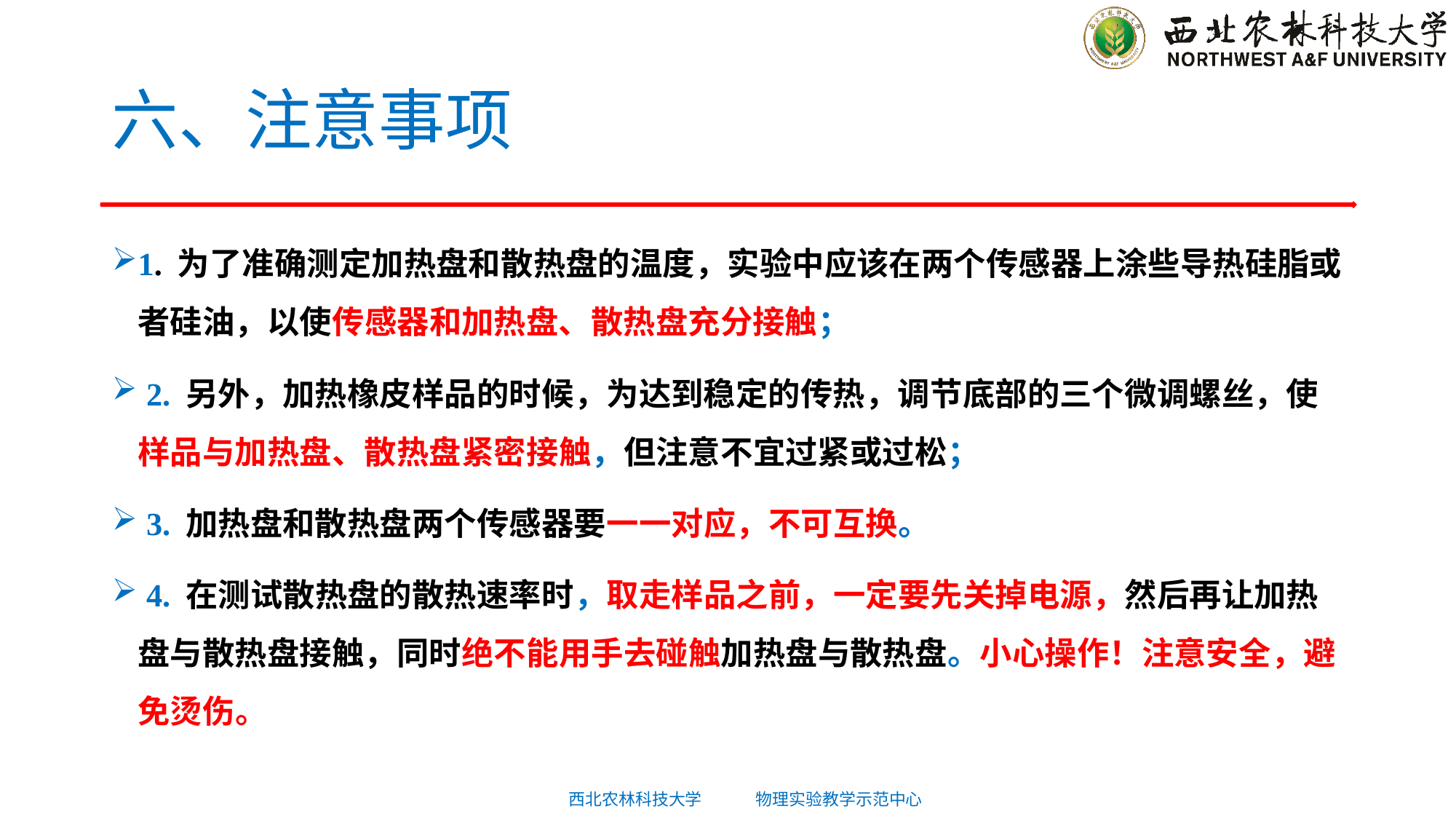

# 六、注意事项
1. 为了准确测定加热盘和散热盘的温度，实验中应该在两个传感器上涂些导热硅脂或者硅油，以使传感器和加热盘、散热盘充分接触；
 2. 另外，加热橡皮样品的时候，为达到稳定的传热，调节底部的三个微调螺丝，使样品与加热盘、散热盘紧密接触，但注意不宜过紧或过松；
 3. 加热盘和散热盘两个传感器要一一对应，不可互换。
 4. 在测试散热盘的散热速率时，取走样品之前，一定要先关掉电源，然后再让加热盘与散热盘接触，同时绝不能用手去碰触加热盘与散热盘。小心操作！注意安全，避免烫伤。